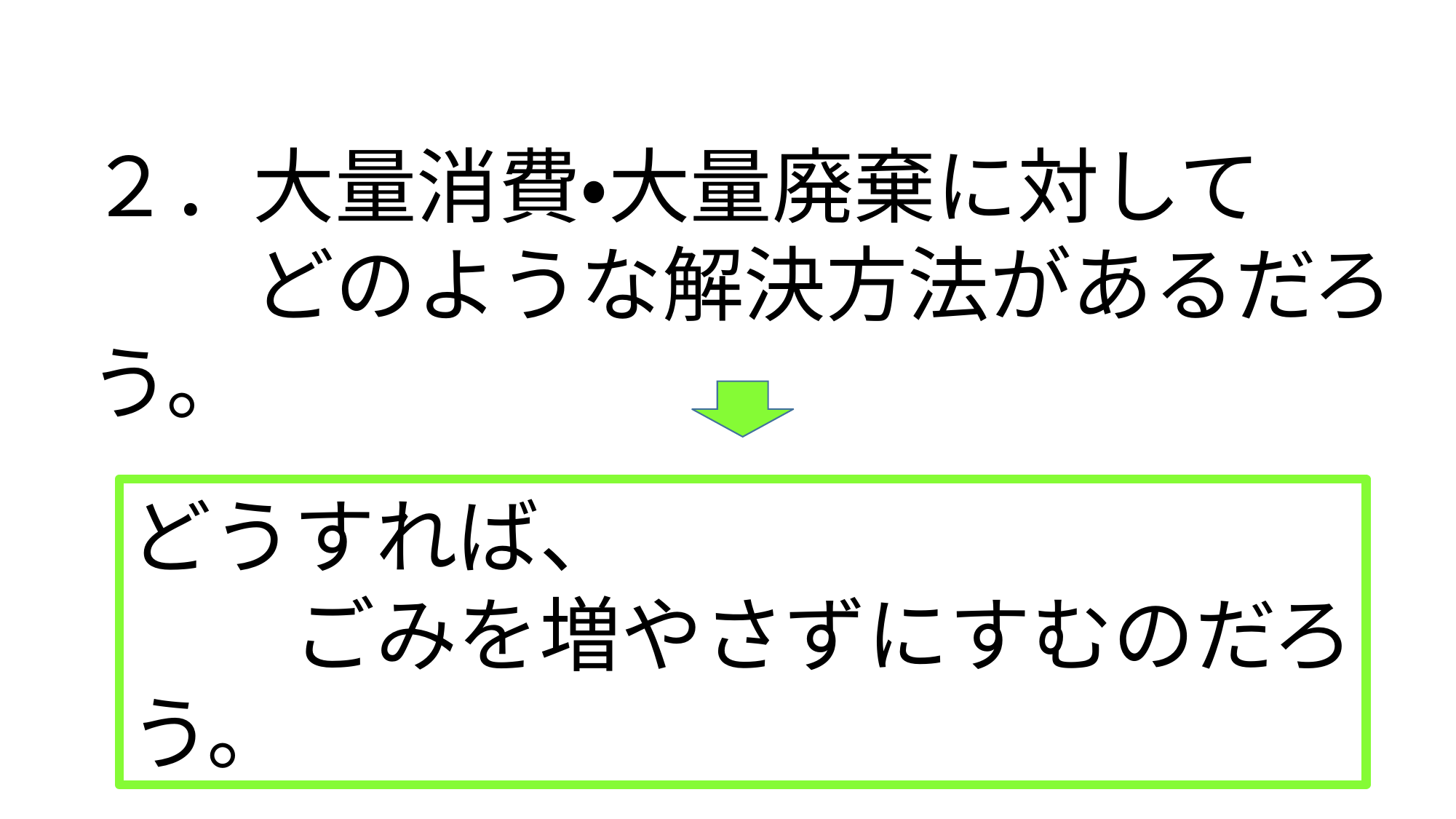

２．大量消費・大量廃棄に対して
　　どのような解決方法があるだろう。

どうすれば、
　　ごみを増やさずにすむのだろう。